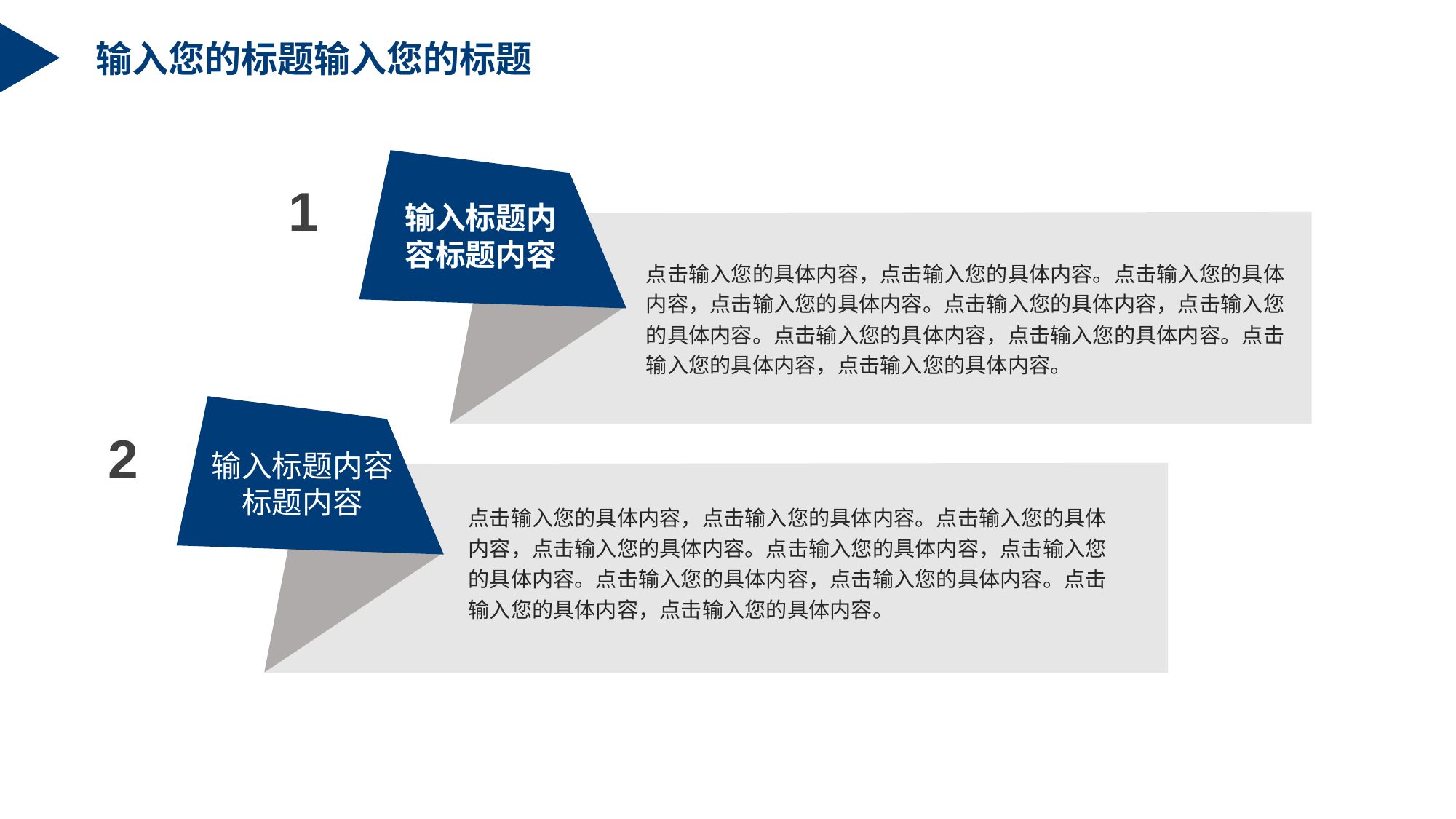

输入您的标题输入您的标题

输入标题内容标题内容

点击输入您的具体内容，点击输入您的具体内容。点击输入您的具体内容，点击输入您的具体内容。点击输入您的具体内容，点击输入您的具体内容。点击输入您的具体内容，点击输入您的具体内容。点击输入您的具体内容，点击输入您的具体内容。

1

输入标题内容标题内容

点击输入您的具体内容，点击输入您的具体内容。点击输入您的具体内容，点击输入您的具体内容。点击输入您的具体内容，点击输入您的具体内容。点击输入您的具体内容，点击输入您的具体内容。点击输入您的具体内容，点击输入您的具体内容。

2